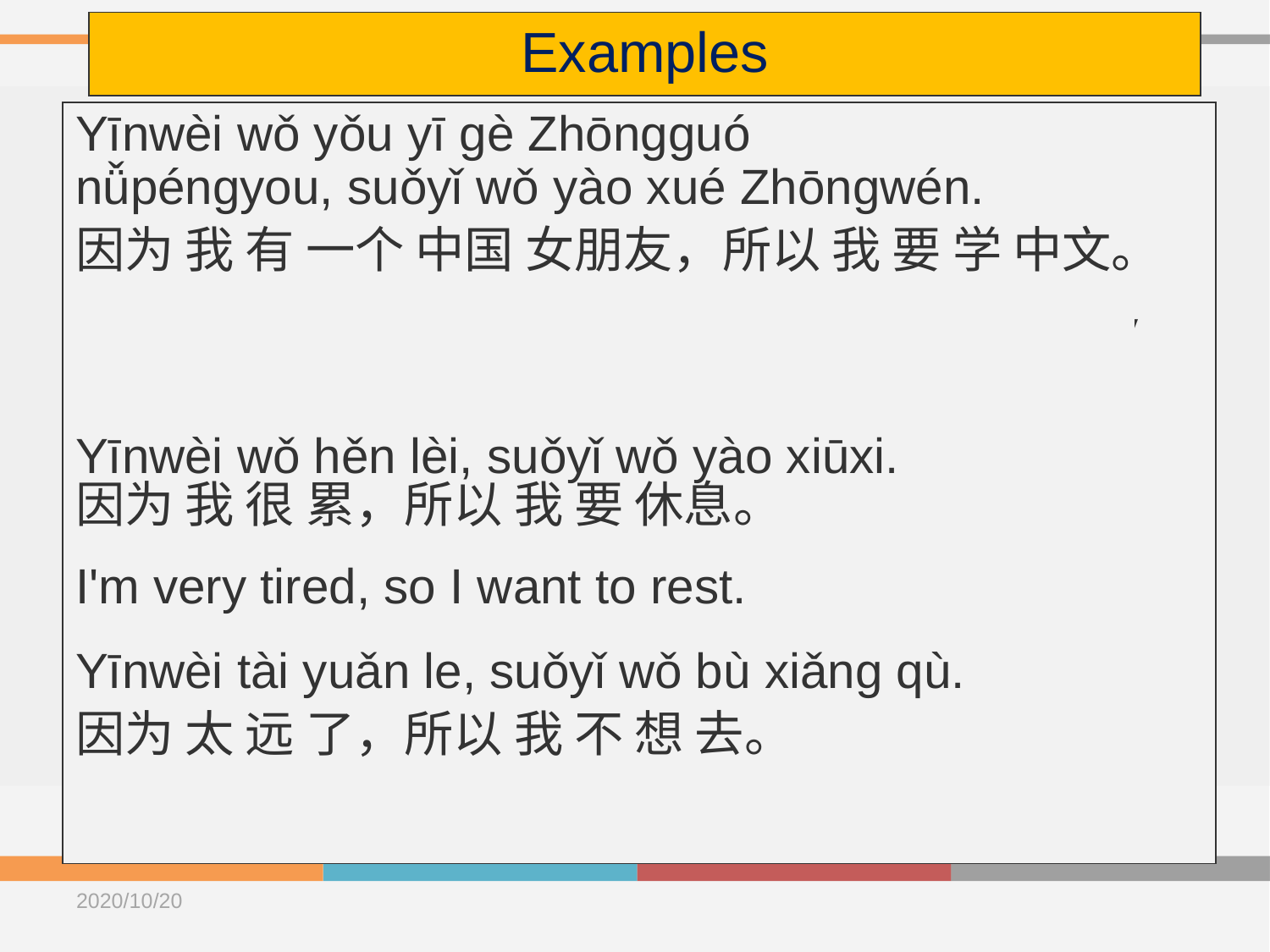

# Examples
Yīnwèi wǒ yǒu yī gè Zhōngguó nǚpéngyou, suǒyǐ wǒ yào xué Zhōngwén.
因为 我 有 一个 中国 女朋友，所以 我 要 学 中文。
Since I have a Chinese girlfriend, I need to study Chinese.
Yīnwèi wǒ hěn lèi, suǒyǐ wǒ yào xiūxi.
因为 我 很 累，所以 我 要 休息。
I'm very tired, so I want to rest.
Yīnwèi tài yuǎn le, suǒyǐ wǒ bù xiǎng qù.
因为 太 远 了，所以 我 不 想 去。
Since it's too far, I don't want to go.

2020/10/20